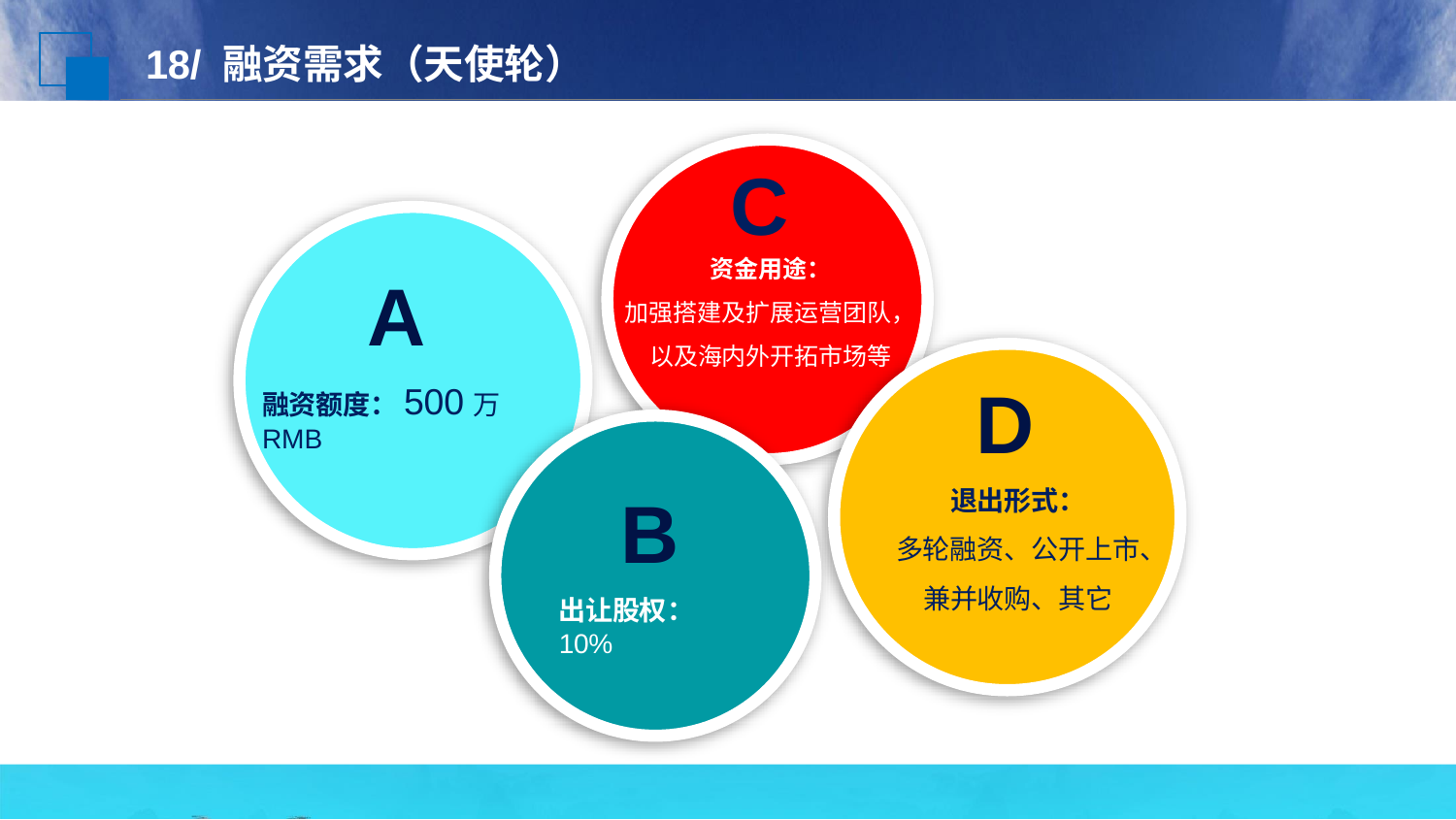

# 18/ 融资需求（天使轮）

C
资金用途：
加强搭建及扩展运营团队，
以及海内外开拓市场等

A

D
融资额度：500万RMB

B
出让股权：10%
退出形式：
多轮融资、公开上市、
兼并收购、其它